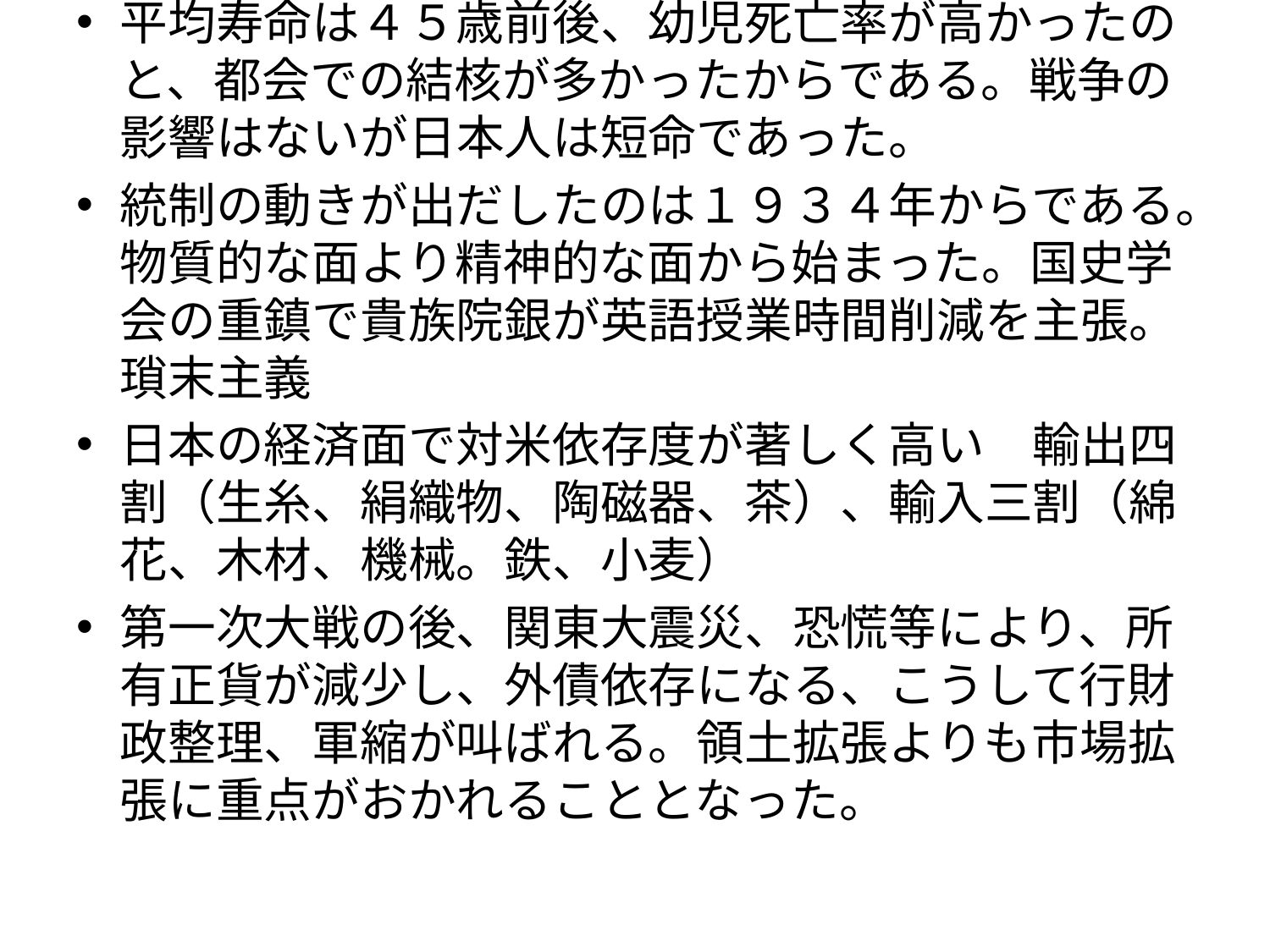

平均寿命は４５歳前後、幼児死亡率が高かったのと、都会での結核が多かったからである。戦争の影響はないが日本人は短命であった。
統制の動きが出だしたのは１９３４年からである。物質的な面より精神的な面から始まった。国史学会の重鎮で貴族院銀が英語授業時間削減を主張。瑣末主義
日本の経済面で対米依存度が著しく高い　輸出四割（生糸、絹織物、陶磁器、茶）、輸入三割（綿花、木材、機械。鉄、小麦）
第一次大戦の後、関東大震災、恐慌等により、所有正貨が減少し、外債依存になる、こうして行財政整理、軍縮が叫ばれる。領土拡張よりも市場拡張に重点がおかれることとなった。